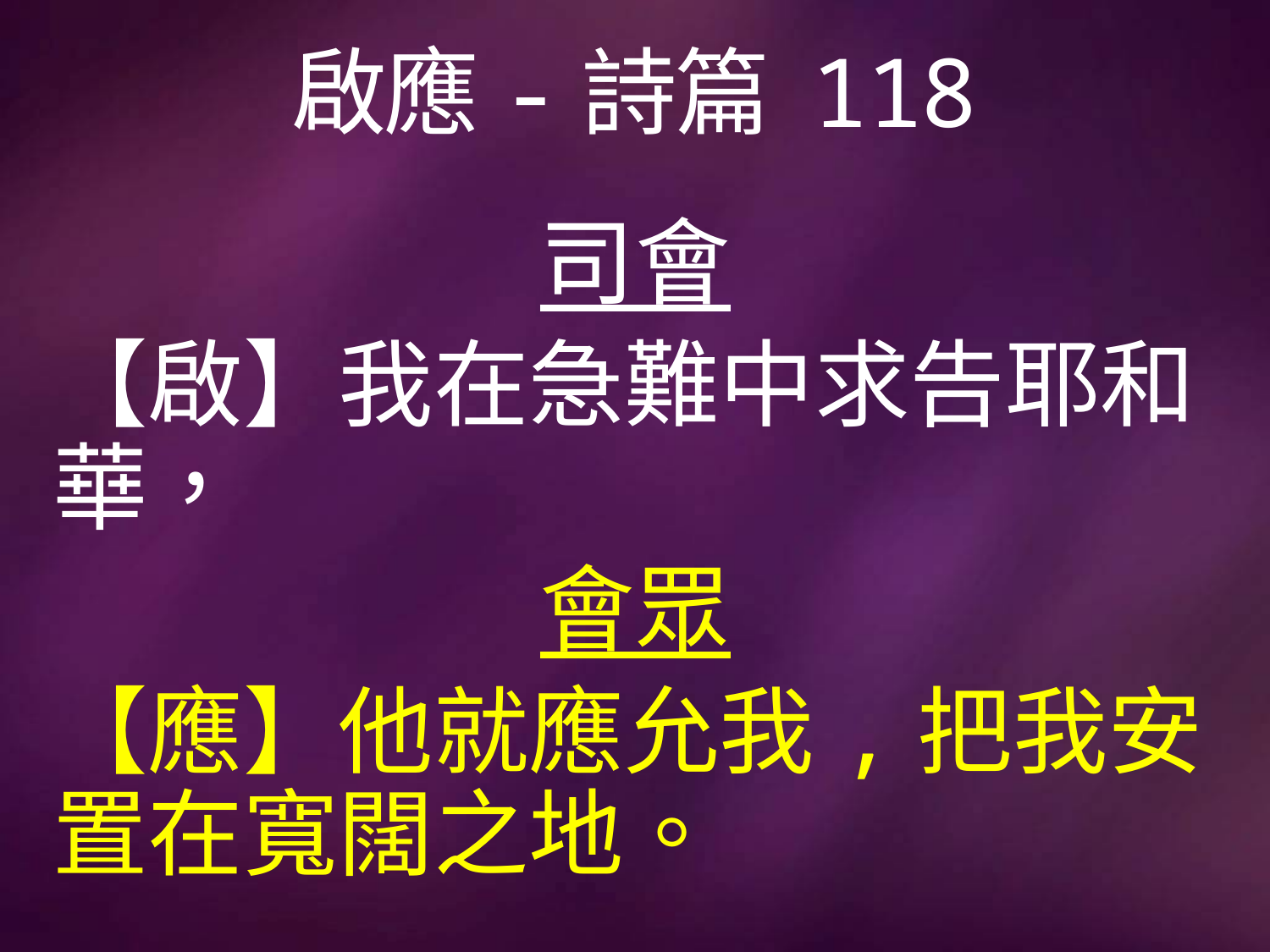

# 啟應-詩篇 118
司會
【啟】我在急難中求告耶和華，
會眾
【應】他就應允我,把我安置在寬闊之地。